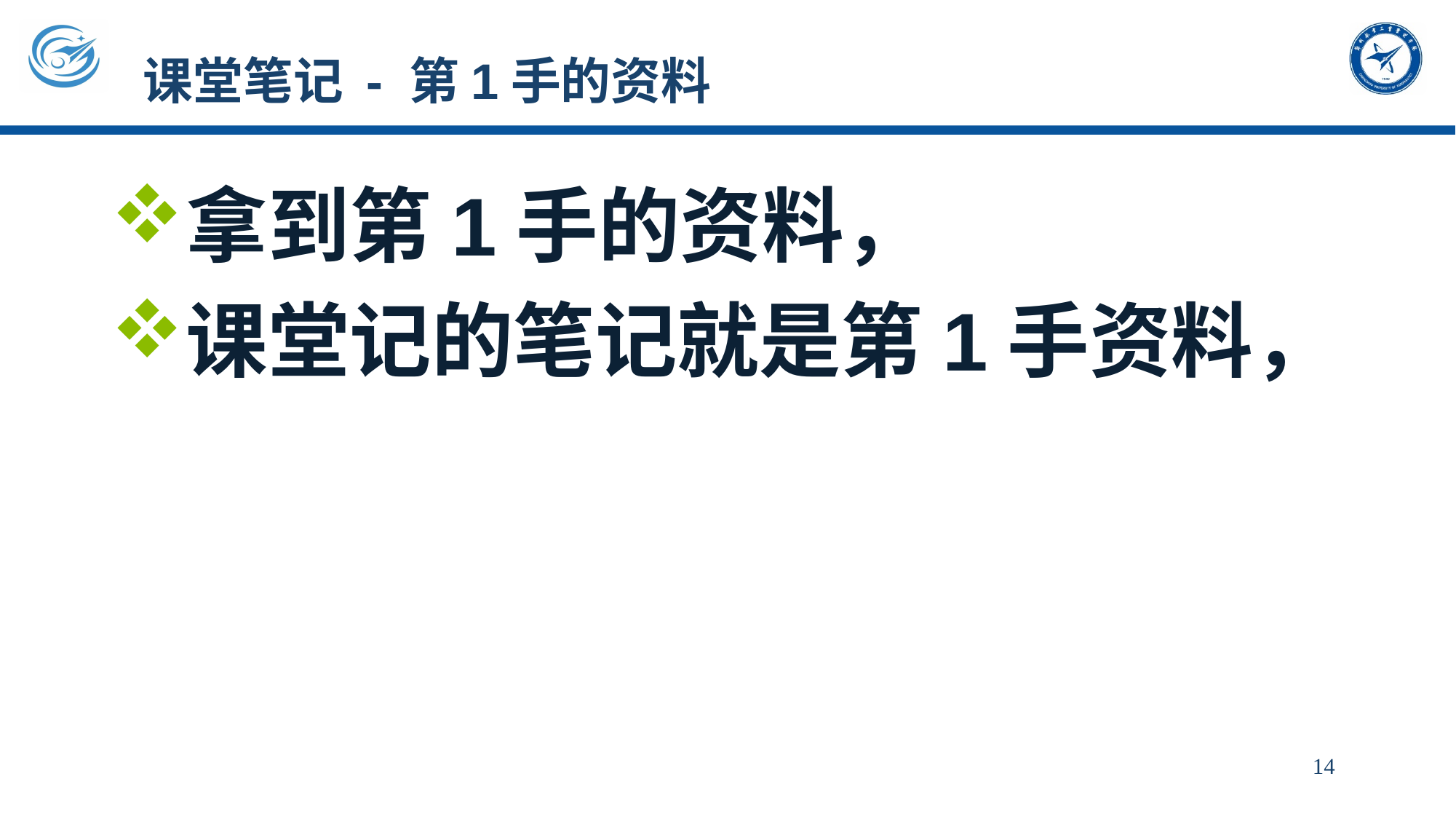

# 课堂笔记 - 第1手的资料
拿到第1手的资料，
课堂记的笔记就是第1手资料，

14